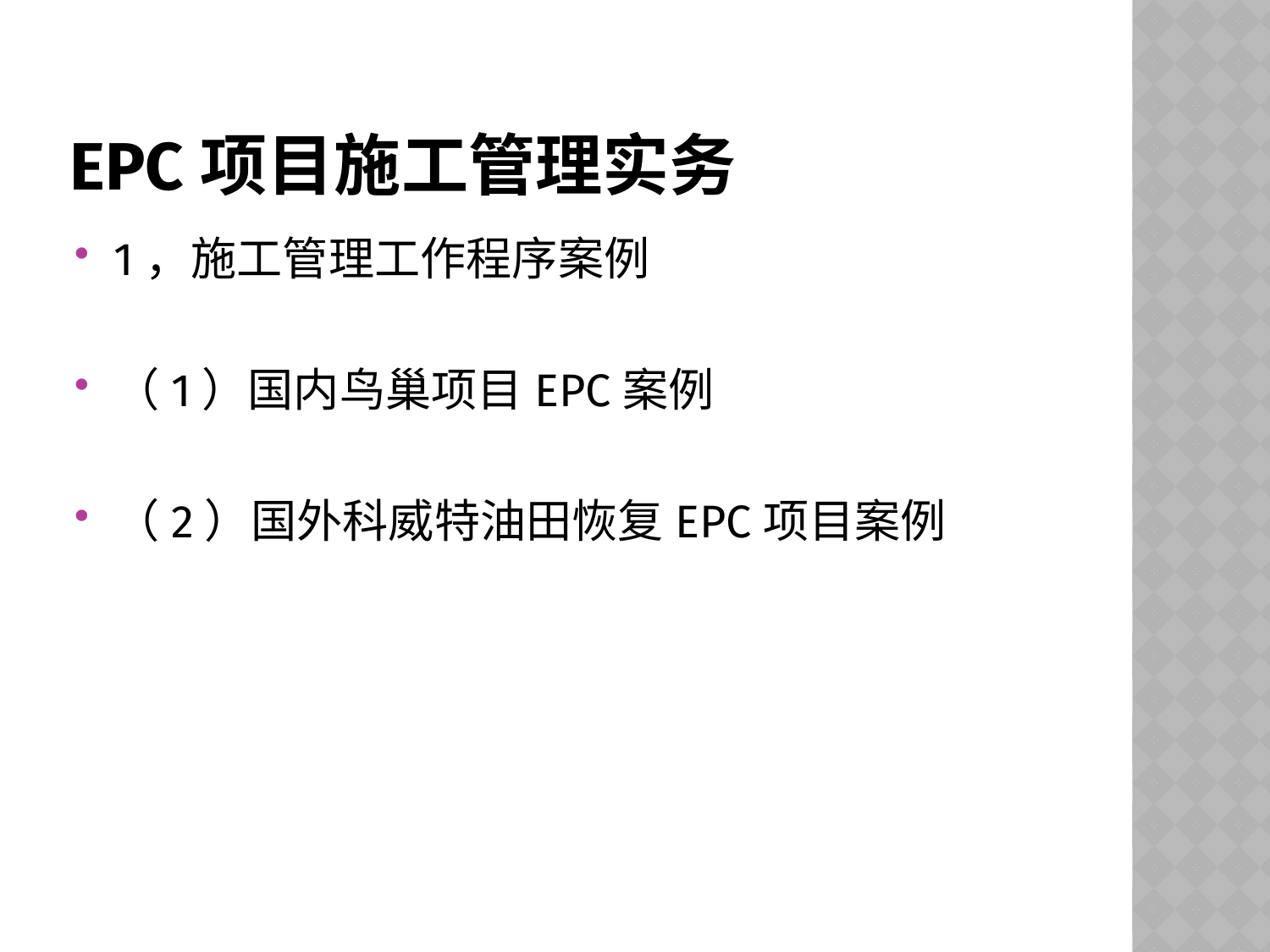

# EPC项目施工管理实务
1，施工管理工作程序案例

（1）国内鸟巢项目EPC案例

（2）国外科威特油田恢复EPC项目案例